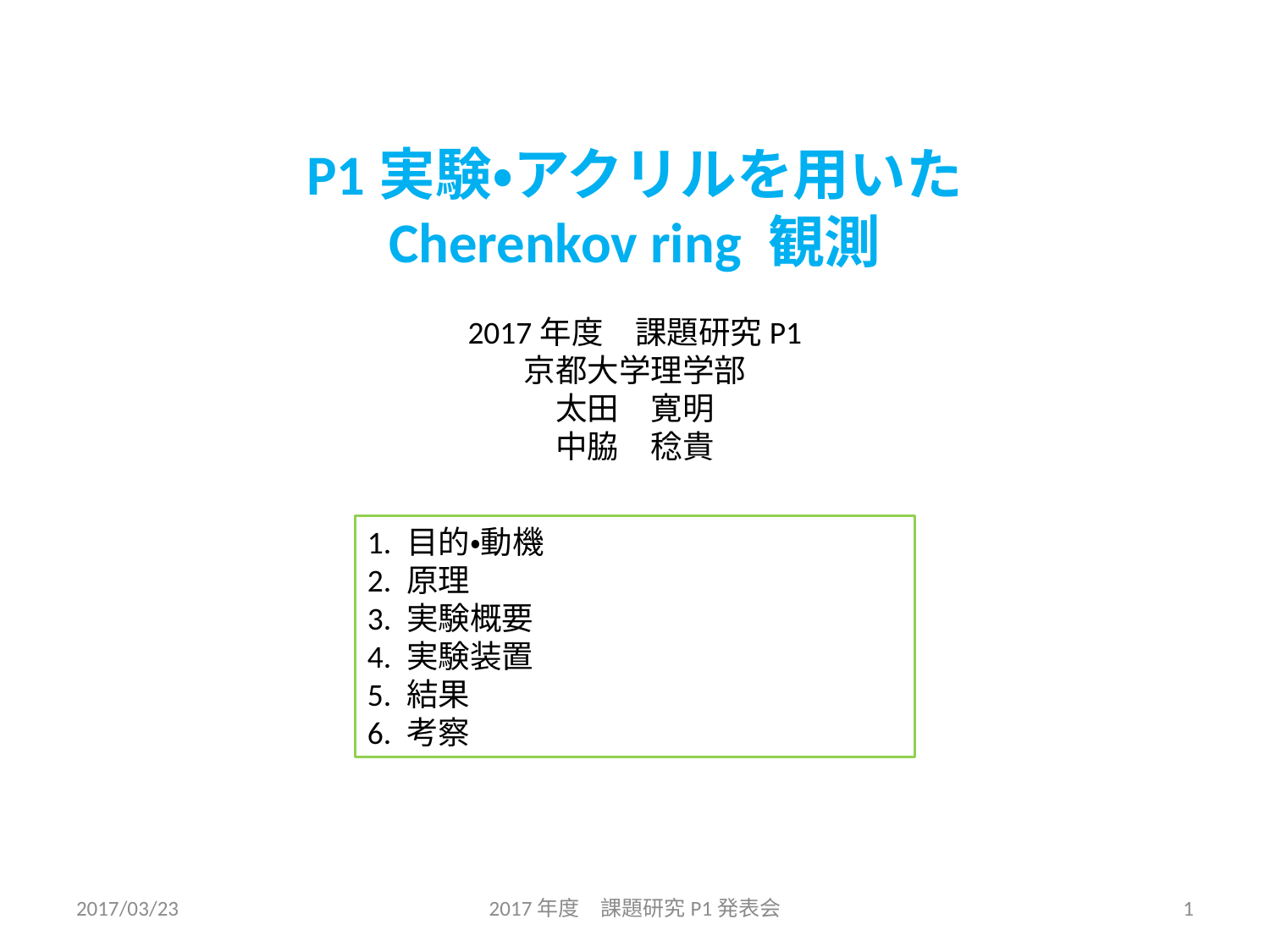

P1実験・アクリルを用いた
Cherenkov ring 観測
2017年度　課題研究P1
京都大学理学部
太田　寛明
中脇　稔貴
1. 目的・動機
2. 原理
3. 実験概要
4. 実験装置
5. 結果
6. 考察
2017/03/23
2017年度　課題研究P1発表会
1